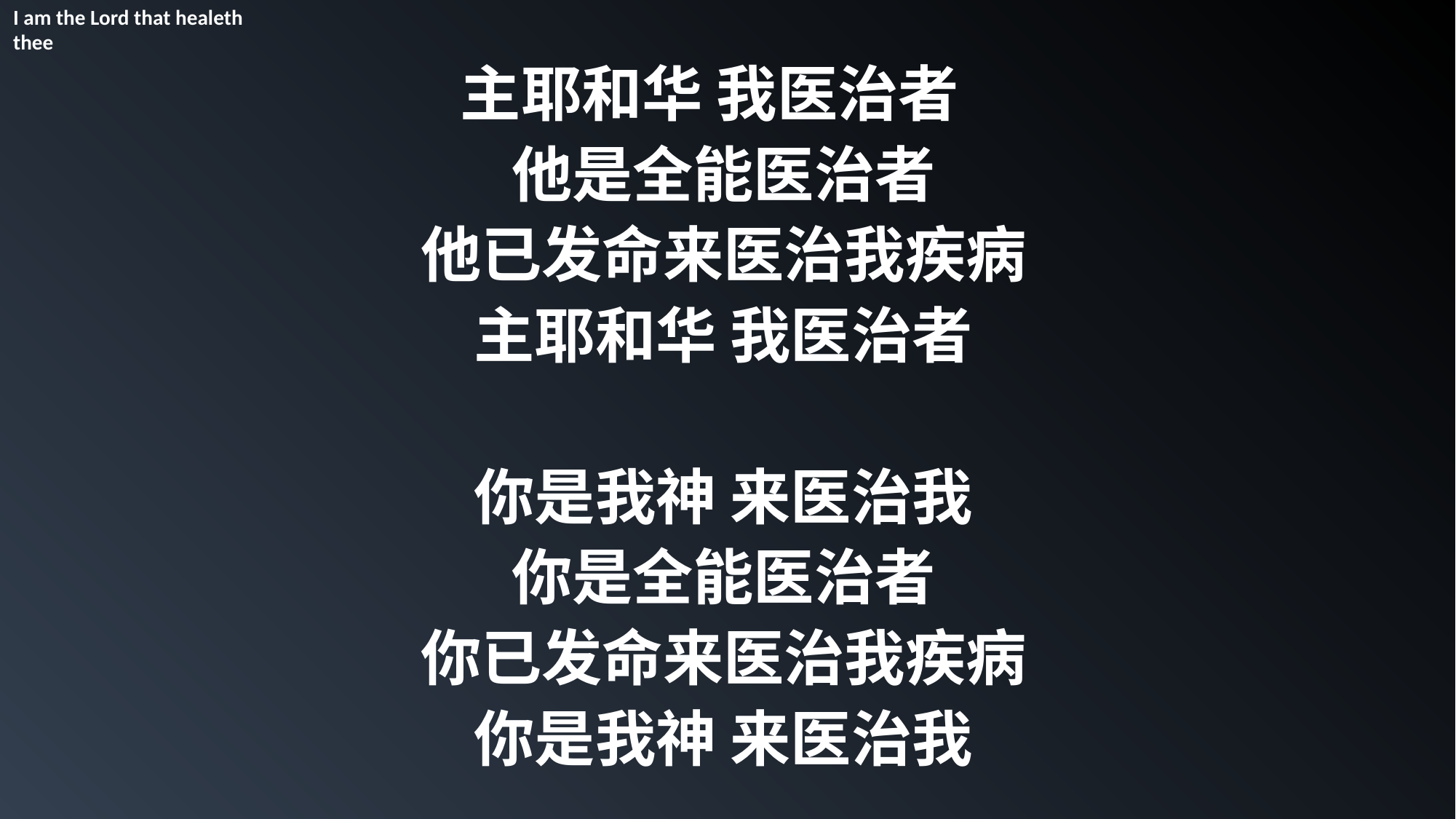

I am the Lord that healeth thee
主耶和华 我医治者
他是全能医治者
他已发命来医治我疾病
主耶和华 我医治者

你是我神 来医治我
你是全能医治者
你已发命来医治我疾病
你是我神 来医治我